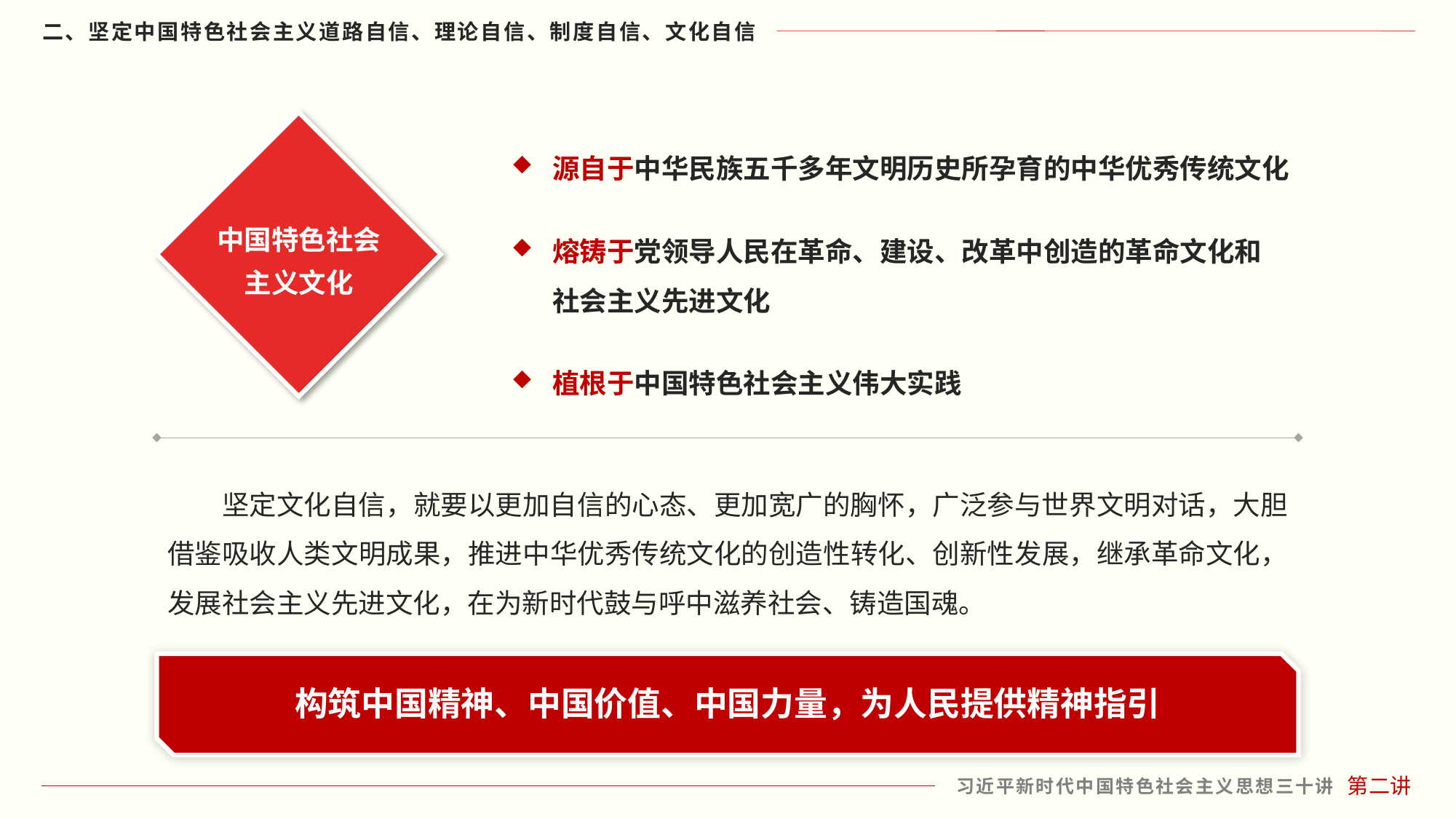

源自于中华民族五千多年文明历史所孕育的中华优秀传统文化
中国特色社会
主义文化
熔铸于党领导人民在革命、建设、改革中创造的革命文化和社会主义先进文化
植根于中国特色社会主义伟大实践
坚定文化自信，就要以更加自信的心态、更加宽广的胸怀，广泛参与世界文明对话，大胆借鉴吸收人类文明成果，推进中华优秀传统文化的创造性转化、创新性发展，继承革命文化，发展社会主义先进文化，在为新时代鼓与呼中滋养社会、铸造国魂。

构筑中国精神、中国价值、中国力量，为人民提供精神指引